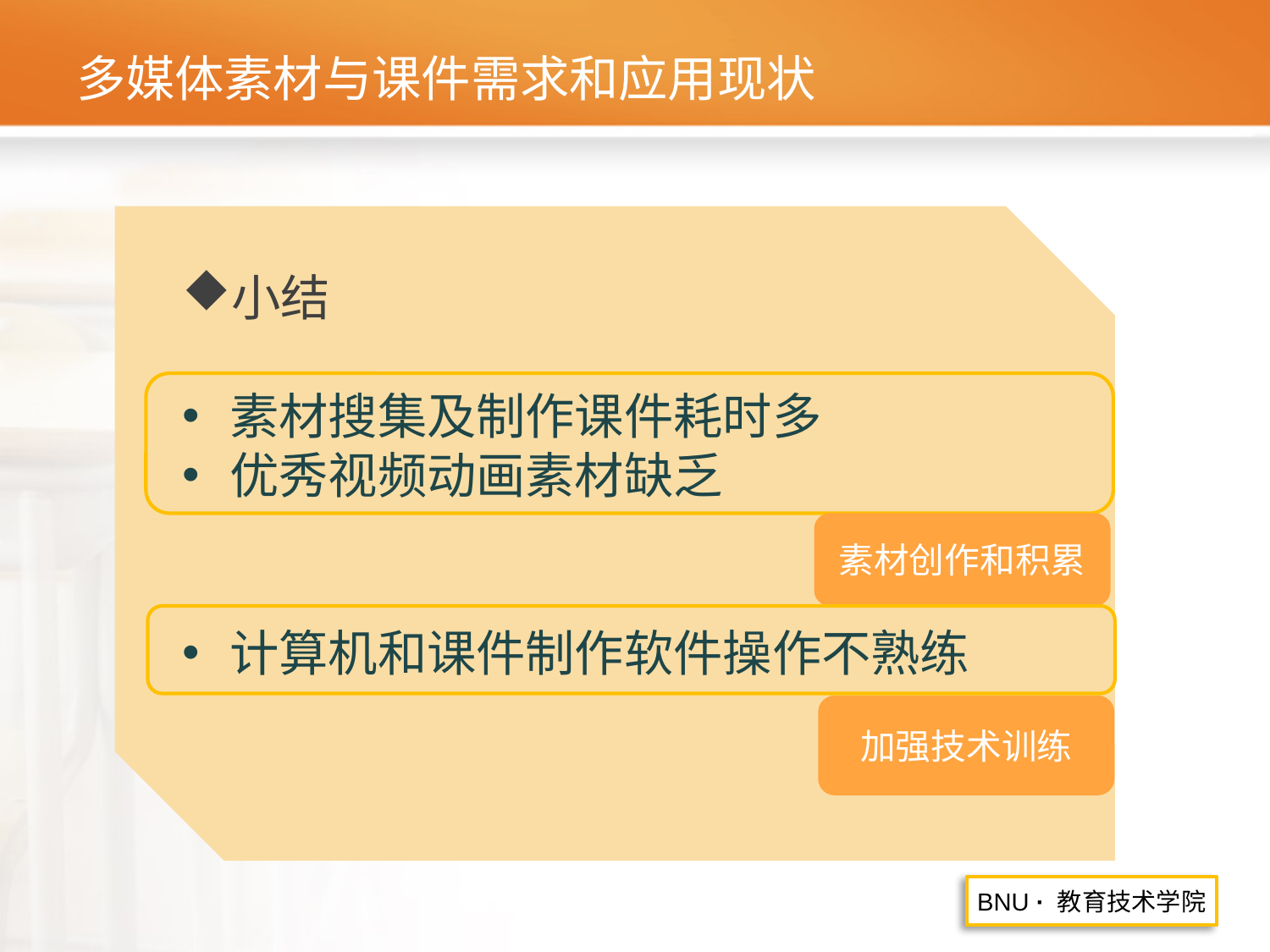

# 多媒体素材与课件需求和应用现状
小结

素材搜集及制作课件耗时多
优秀视频动画素材缺乏

计算机和课件制作软件操作不熟练

素材创作和积累

加强技术训练